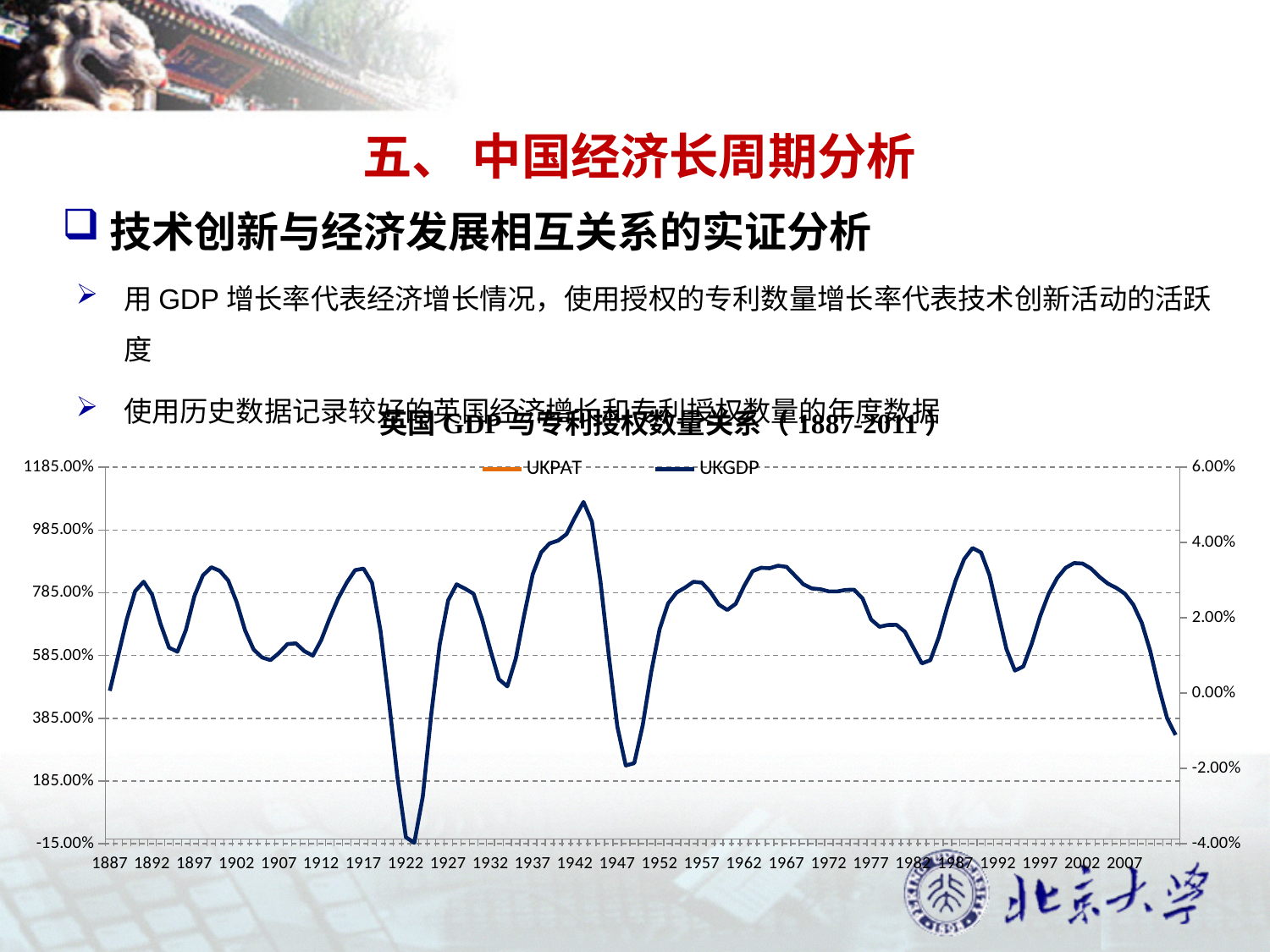

五、 中国经济长周期分析
技术创新与经济发展相互关系的实证分析
用GDP增长率代表经济增长情况，使用授权的专利数量增长率代表技术创新活动的活跃度
使用历史数据记录较好的英国经济增长和专利授权数量的年度数据
英国GDP与专利授权数量关系（1887-2011）

### Chart

| Category |  |  |
|---|---|---|
| 1887 | 0.06963523911867922 | 0.0006272854479559143 |
| 1888 | -0.0003648180122398022 | 0.0100348938465845 |
| 1889 | -0.016650501923462745 | 0.0196141365735401 |
| 1890 | -0.0107217079673538 | 0.0270990649416963 |
| 1891 | 0.0018497488114754181 | 0.0295974684121601 |
| 1892 | 0.016167526643191227 | 0.026201286055367402 |
| 1893 | 0.0269913239481227 | 0.01840286199580837 |
| 1894 | 0.03433403488368951 | 0.0121103345891135 |
| 1895 | 0.040145941775611066 | 0.011007384271585601 |
| 1896 | 0.042243881368216496 | 0.016840037945268407 |
| 1897 | 0.0387573397217372 | 0.0257691410287512 |
| 1898 | 0.024752781877489877 | 0.031261132869382 |
| 1899 | 0.011383498521313401 | 0.033443390249907404 |
| 1900 | 0.0053623352386480755 | 0.03249750869397409 |
| 1901 | 0.0115007778515242 | 0.0299261412852408 |
| 1902 | 0.022568338543788397 | 0.0241603397163343 |
| 1903 | 0.02818240504304329 | 0.0166509730742402 |
| 1904 | 0.02294143090988531 | 0.011623256091331503 |
| 1905 | 0.019654684898024105 | 0.009486247808102848 |
| 1906 | 0.0210608068155876 | 0.008789286290434873 |
| 1907 | 0.023537686887019956 | 0.0106439099549132 |
| 1908 | 0.019245486246271176 | 0.01304337141165315 |
| 1909 | 0.013602336125367601 | 0.013237897677983501 |
| 1910 | 0.009059089956933618 | 0.011158776345369601 |
| 1911 | -0.00609377260646699 | 0.009979231376798523 |
| 1912 | -0.03223122630537825 | 0.014127082519998498 |
| 1913 | -0.0599532422633104 | 0.01993747250241036 |
| 1914 | -0.08729479539491321 | 0.025149210848275177 |
| 1915 | -0.0947623418527054 | 0.02931911148144681 |
| 1916 | -0.06396717052602181 | 0.0326681145900578 |
| 1917 | 0.0005614043922370853 | 0.03307810252520745 |
| 1918 | 0.06217681599333391 | 0.029348059303585767 |
| 1919 | 0.101678672665773 | 0.0165844725378508 |
| 1920 | 0.114942292239126 | -0.00196985964791448 |
| 1921 | 0.10365440491644012 | -0.022205654735682468 |
| 1922 | 0.07568697414250412 | -0.0382584526637597 |
| 1923 | 0.046023258575471945 | -0.039718888612743114 |
| 1924 | 0.0280806010107019 | -0.027448245337028252 |
| 1925 | 0.025208622871474014 | -0.0056327834129716965 |
| 1926 | 0.02727204941935637 | 0.012940955836994601 |
| 1927 | 0.0308862262564804 | 0.024659676436514052 |
| 1928 | 0.02955097107788341 | 0.028911529475310206 |
| 1929 | 0.031760305377563816 | 0.027747117813266428 |
| 1930 | 0.0265280952770577 | 0.0263991995942128 |
| 1931 | 0.00901855803749355 | 0.0197729941118613 |
| 1932 | -0.013368584324331361 | 0.011429848724847001 |
| 1933 | -0.02654857907761771 | 0.0037034317339077983 |
| 1934 | -0.02012169999967389 | 0.0018026356438059761 |
| 1935 | -0.009104448215389263 | 0.00920780388187893 |
| 1936 | -0.008429852849704555 | 0.0209028581724548 |
| 1937 | -0.0241342313130995 | 0.03161447161876131 |
| 1938 | -0.0538811245601004 | 0.03739686001643319 |
| 1939 | -0.09873659653513857 | 0.03978992370210335 |
| 1940 | -0.135705731253026 | 0.0405260654097757 |
| 1941 | -0.14015575728295687 | 0.042251300081117396 |
| 1942 | -0.12164498619364 | 0.04669547219223141 |
| 1943 | -0.0711308083885105 | 0.05078021820624203 |
| 1944 | -0.00604341648001895 | 0.04552389903551651 |
| 1945 | 0.06708792626154383 | 0.029836040679424098 |
| 1946 | 0.14078090320268688 | 0.009902345291648464 |
| 1947 | 0.188979129508081 | -0.008881251482830659 |
| 1948 | 0.19537327582995787 | -0.01919918924569929 |
| 1949 | 0.16256935209926376 | -0.0185869073613895 |
| 1950 | 0.11418564411414002 | -0.00853197491502311 |
| 1951 | 0.10074134133686002 | 0.0055079441861016504 |
| 1952 | 0.0988859301714286 | 0.0170563020210898 |
| 1953 | 0.07214228240794933 | 0.023811279599270818 |
| 1954 | 0.056803521009105594 | 0.0267100496065977 |
| 1955 | 0.051444003752302576 | 0.028015979993143206 |
| 1956 | 0.0464775250534909 | 0.02957483077192225 |
| 1957 | 0.047622838728252286 | 0.029357805157047598 |
| 1958 | 0.04780229458361126 | 0.026892133439124888 |
| 1959 | 0.07459058823006741 | 0.02351979708363 |
| 1960 | 0.10554604814474898 | 0.0221040362057821 |
| 1961 | 0.10306050868797002 | 0.02372892338741738 |
| 1962 | 0.08857443651688703 | 0.02850188541744751 |
| 1963 | 0.07956661689857365 | 0.0323977213427972 |
| 1964 | 0.07297592525741041 | 0.0333109285435996 |
| 1965 | 0.0670265783140055 | 0.0331683689851404 |
| 1966 | 0.061386644747778836 | 0.03384715606572961 |
| 1967 | 0.05111194070790739 | 0.033549464146053594 |
| 1968 | 0.03753241918392947 | 0.031221922616284137 |
| 1969 | 0.0212081226521124 | 0.028907246603221456 |
| 1970 | 0.013269906519299 | 0.027812643615063866 |
| 1971 | 0.005663326567992131 | 0.0275921617034905 |
| 1972 | -0.002701246462393001 | 0.027033825941774735 |
| 1973 | -0.011643574083319924 | 0.027022915530627085 |
| 1974 | -0.0157832183722683 | 0.027431297520077624 |
| 1975 | -0.018900769553388635 | 0.027471172475253533 |
| 1976 | -0.03042750291126621 | 0.0251337333580704 |
| 1977 | -0.044578570601946 | 0.019550785534405944 |
| 1978 | -0.0542047243156694 | 0.0176407370328432 |
| 1979 | -0.0580801444463668 | 0.018121870196462723 |
| 1980 | -0.02760225549746168 | 0.018137949443087605 |
| 1981 | -0.00335565886095723 | 0.0163172399591097 |
| 1982 | 0.00159540495073459 | 0.012097935020025196 |
| 1983 | -0.0311963991570432 | 0.00790746950787326 |
| 1984 | -0.0739056710710658 | 0.00874960870148868 |
| 1985 | -0.10094758681298098 | 0.014810922758446796 |
| 1986 | -0.128064415033066 | 0.022830044444085092 |
| 1987 | -0.137774810491523 | 0.029927858882387998 |
| 1988 | -0.12793112154326094 | 0.0356044440862887 |
| 1989 | -0.105509726864543 | 0.03855542064753668 |
| 1990 | -0.0765540256847188 | 0.03736369810407581 |
| 1991 | -0.048625860934802576 | 0.031355318690244056 |
| 1992 | -0.028750431436257568 | 0.0214941329437264 |
| 1993 | -0.01702079826097786 | 0.0117111404117704 |
| 1994 | -0.0076659534510561 | 0.006002279370626393 |
| 1995 | -0.010703561326828741 | 0.007113705630661511 |
| 1996 | -0.011868733656462953 | 0.013199210302942799 |
| 1997 | 0.003855987604166765 | 0.020522391597631588 |
| 1998 | 0.013851057884219121 | 0.026434974076418444 |
| 1999 | 0.013119974596187163 | 0.03058909964537151 |
| 2000 | 0.020706065891088178 | 0.0332873143583343 |
| 2001 | 0.03185746398455004 | 0.03456190832588931 |
| 2002 | 0.043677330549626 | 0.0344152013612861 |
| 2003 | 0.03463563302184161 | 0.0330956079456317 |
| 2004 | -0.0008900340512176577 | 0.030897110342227602 |
| 2005 | -0.053327777405461324 | 0.029090393543074158 |
| 2006 | -0.100067298328604 | 0.027938604885414452 |
| 2007 | -0.115757853723486 | 0.026410428739600998 |
| 2008 | -0.09450993276037427 | 0.023500372694320096 |
| 2009 | -0.0519127680137689 | 0.018697275739920603 |
| 2010 | -0.003810002816521721 | 0.011201917235661501 |